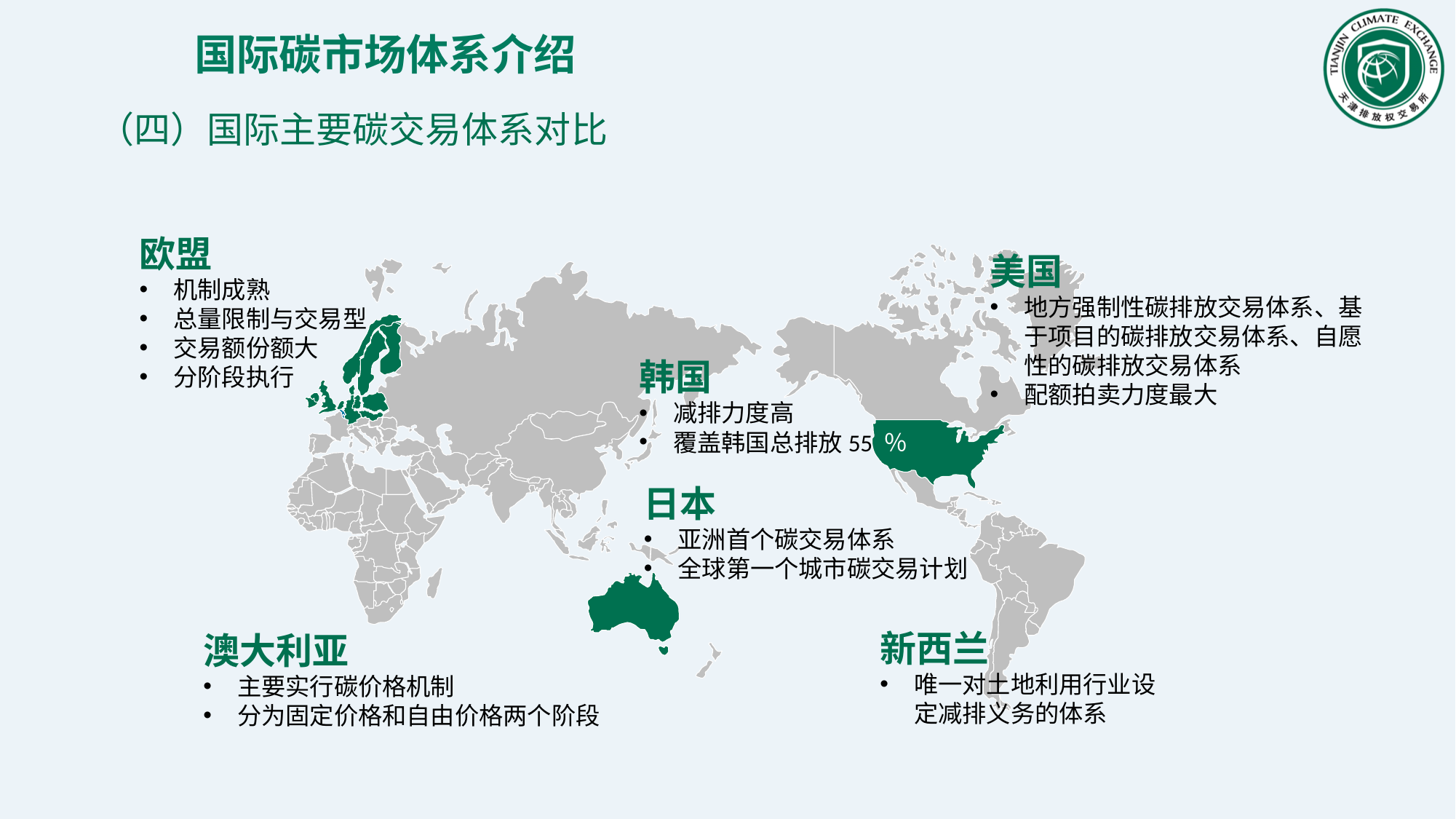

国际碳市场体系介绍
（四）国际主要碳交易体系对比
欧盟
机制成熟
总量限制与交易型
交易额份额大
分阶段执行
美国
地方强制性碳排放交易体系、基于项目的碳排放交易体系、自愿性的碳排放交易体系
配额拍卖力度最大

韩国
减排力度高
覆盖韩国总排放55 ％
日本
亚洲首个碳交易体系
全球第一个城市碳交易计划
新西兰
唯一对土地利用行业设定减排义务的体系
澳大利亚
主要实行碳价格机制
分为固定价格和自由价格两个阶段